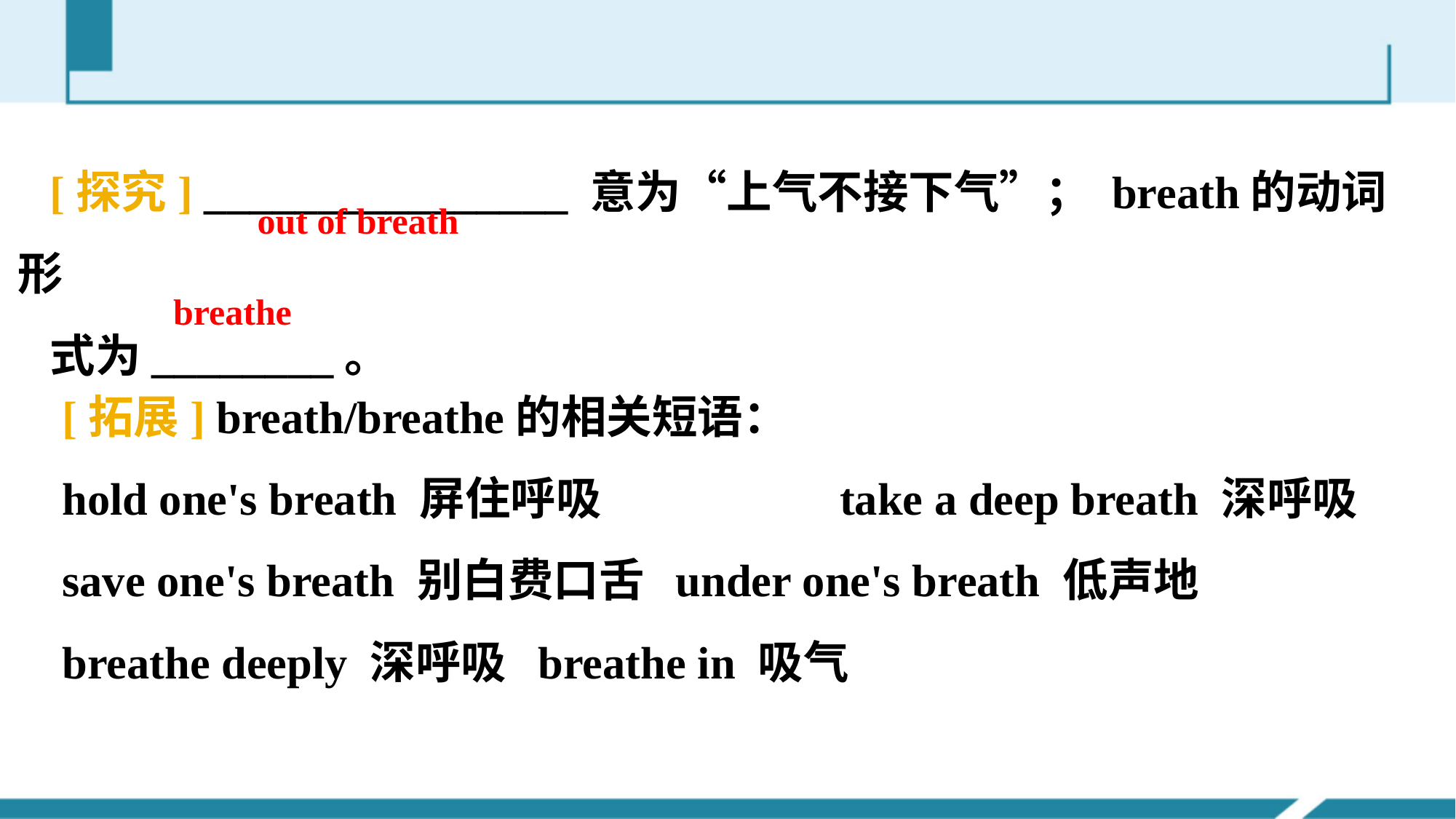

[探究] ________________ 意为“上气不接下气”； breath的动词形
式为________。
out of breath
breathe
[拓展] breath/breathe的相关短语：
hold one's breath 屏住呼吸　　　　　take a deep breath 深呼吸
save one's breath 别白费口舌  under one's breath 低声地
breathe deeply 深呼吸  breathe in 吸气